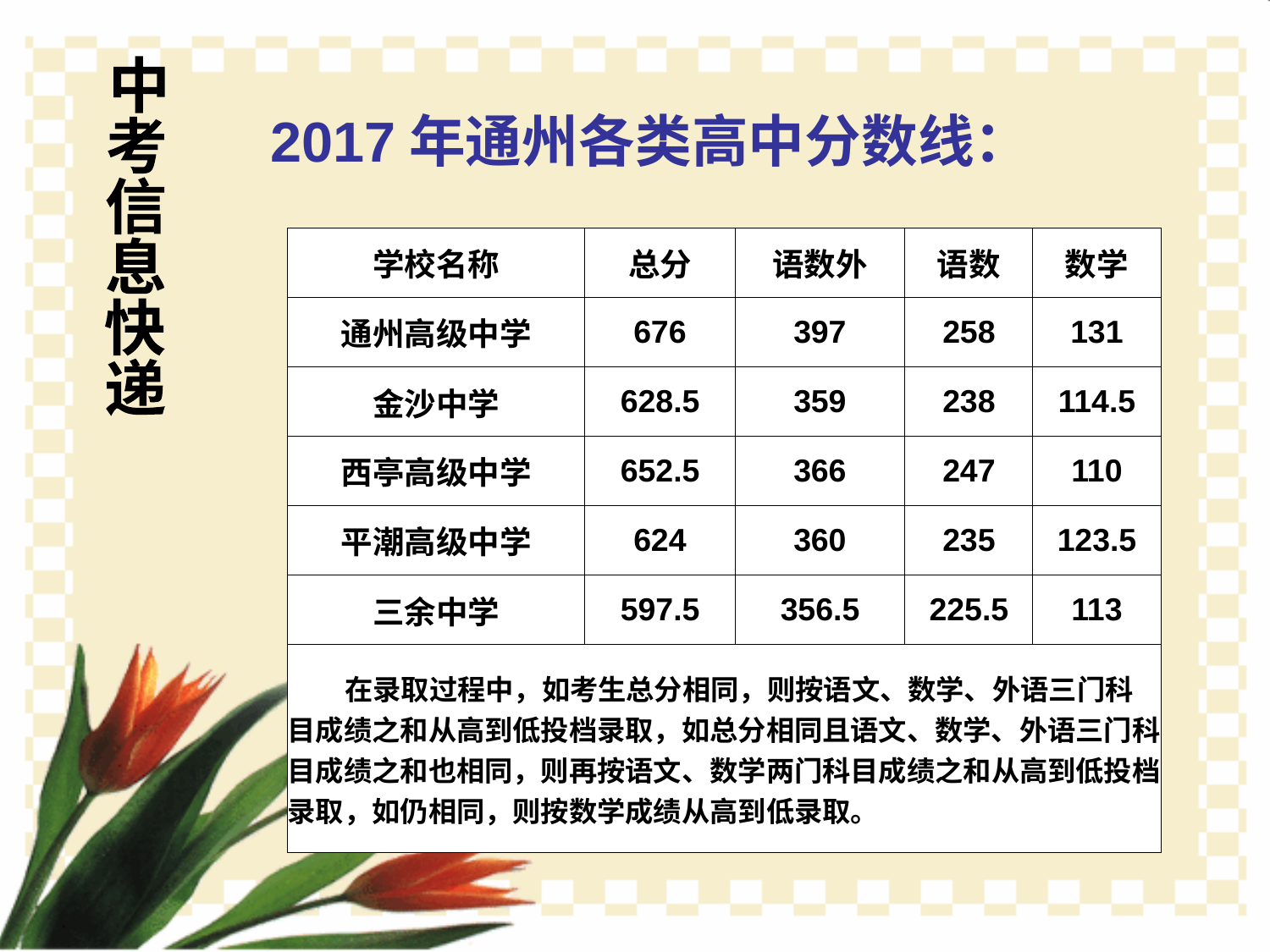

中
考
信
息
快
递
2017年通州各类高中分数线：
| 学校名称 | 总分 | 语数外 | 语数 | 数学 |
| --- | --- | --- | --- | --- |
| 通州高级中学 | 676 | 397 | 258 | 131 |
| 金沙中学 | 628.5 | 359 | 238 | 114.5 |
| 西亭高级中学 | 652.5 | 366 | 247 | 110 |
| 平潮高级中学 | 624 | 360 | 235 | 123.5 |
| 三余中学 | 597.5 | 356.5 | 225.5 | 113 |
| 在录取过程中，如考生总分相同，则按语文、数学、外语三门科目成绩之和从高到低投档录取，如总分相同且语文、数学、外语三门科目成绩之和也相同，则再按语文、数学两门科目成绩之和从高到低投档录取，如仍相同，则按数学成绩从高到低录取。 |  |  |  |  |